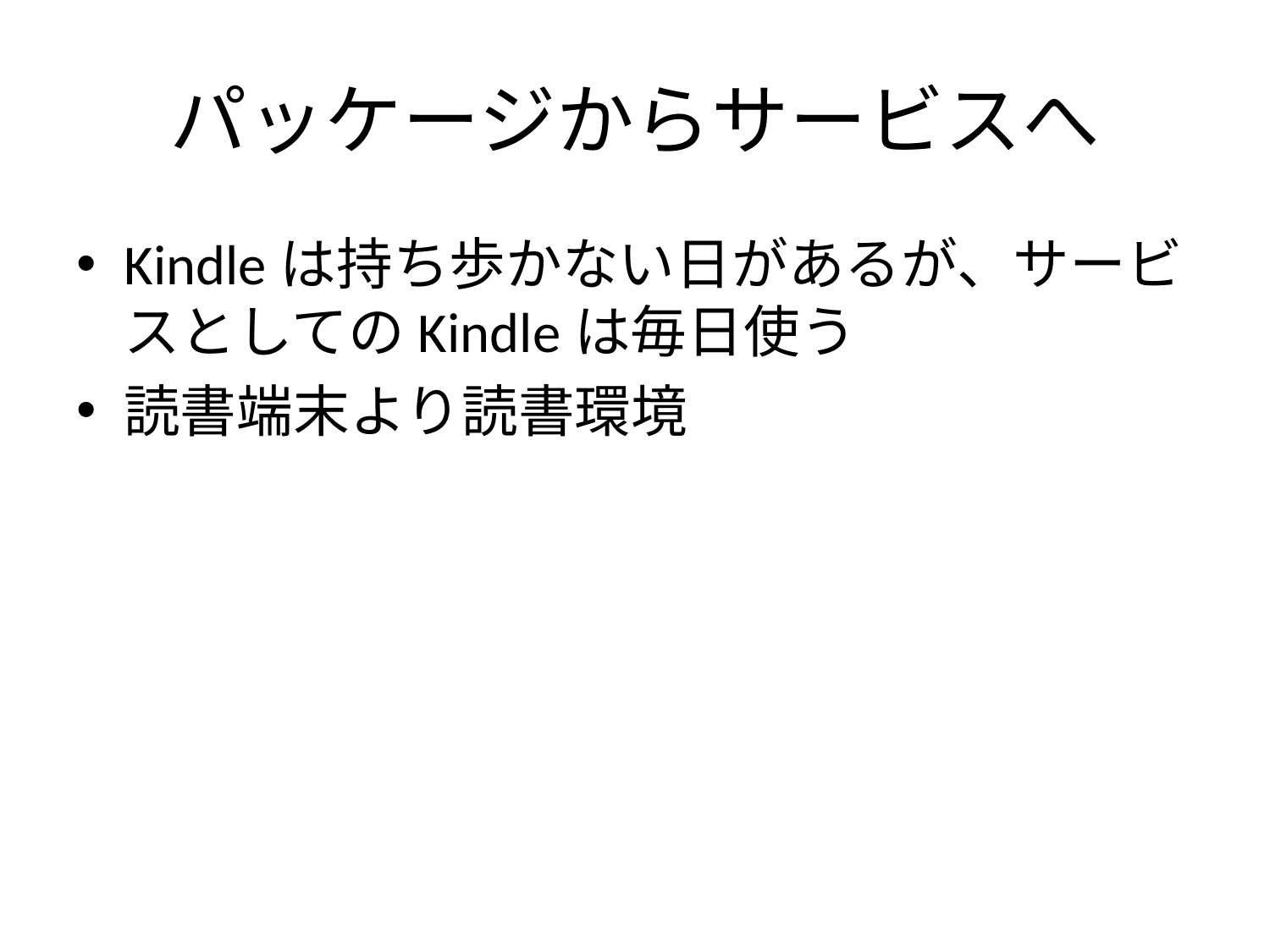

# パッケージからサービスへ
Kindleは持ち歩かない日があるが、サービスとしてのKindleは毎日使う
読書端末より読書環境